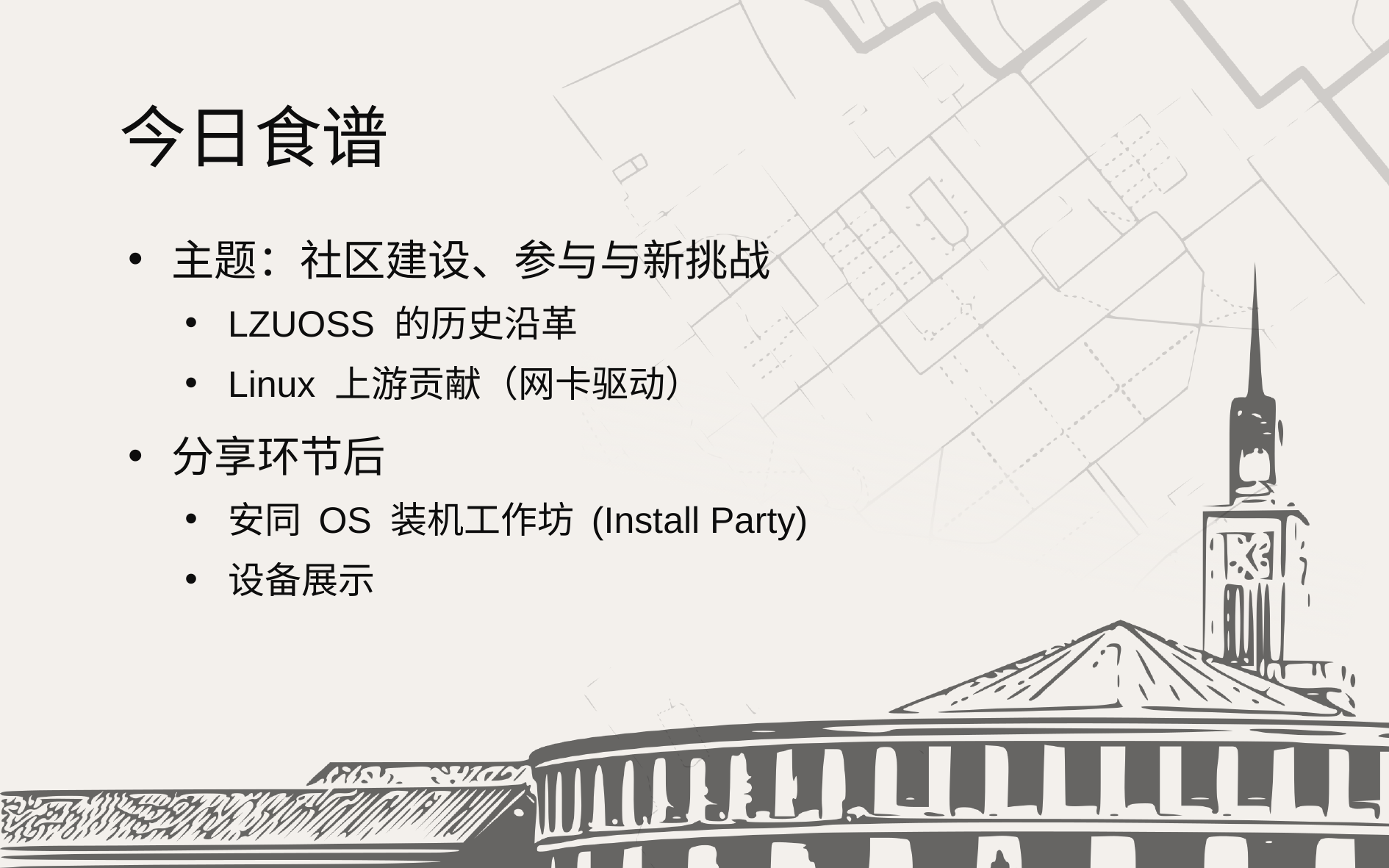

# 今日食谱
主题：社区建设、参与与新挑战
LZUOSS 的历史沿革
Linux 上游贡献（网卡驱动）
分享环节后
安同 OS 装机工作坊 (Install Party)
设备展示